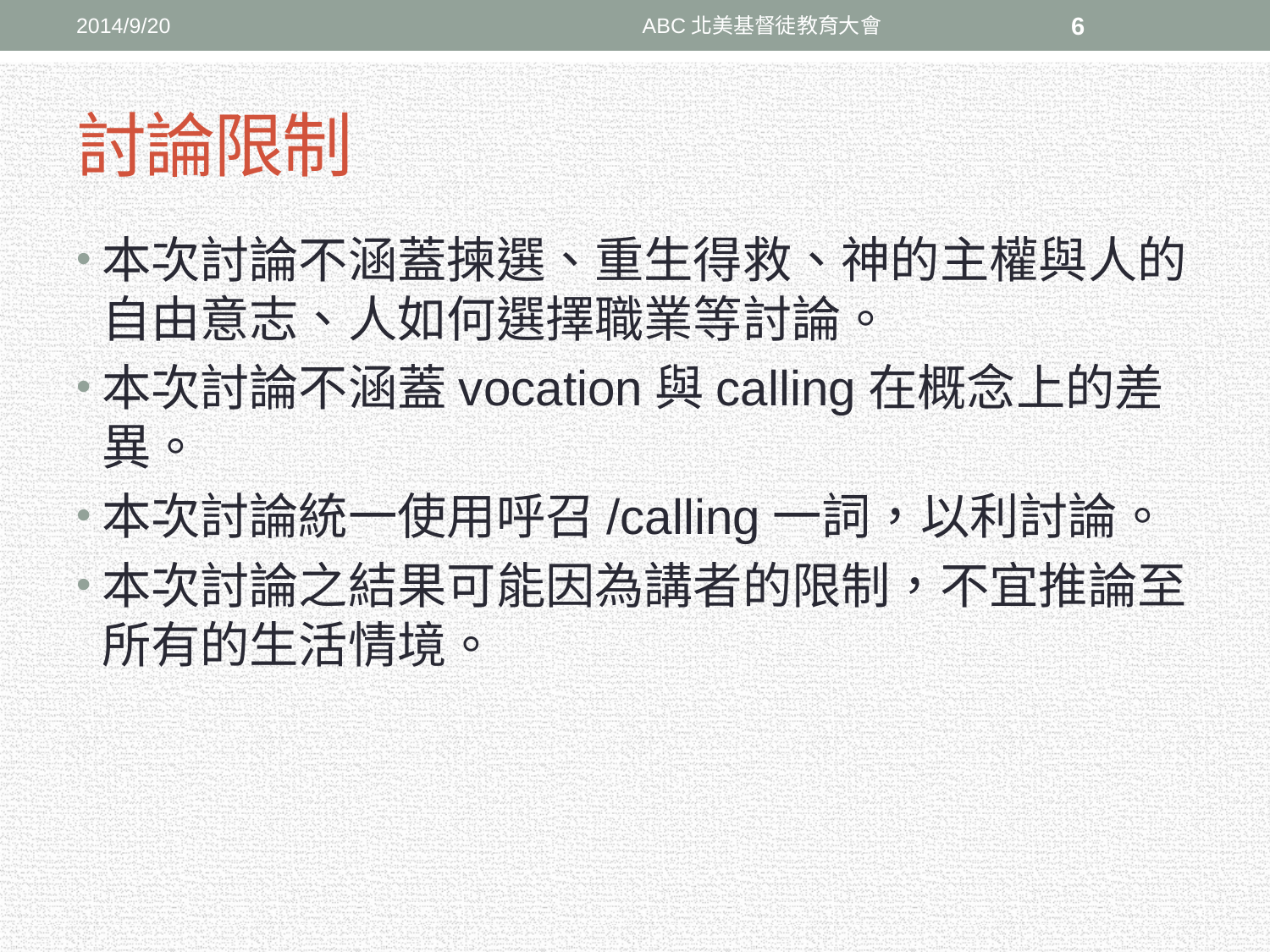

2014/9/20
ABC北美基督徒教育大會
6
# 討論限制
本次討論不涵蓋揀選、重生得救、神的主權與人的自由意志、人如何選擇職業等討論。
本次討論不涵蓋vocation與calling在概念上的差異。
本次討論統一使用呼召/calling一詞，以利討論。
本次討論之結果可能因為講者的限制，不宜推論至所有的生活情境。